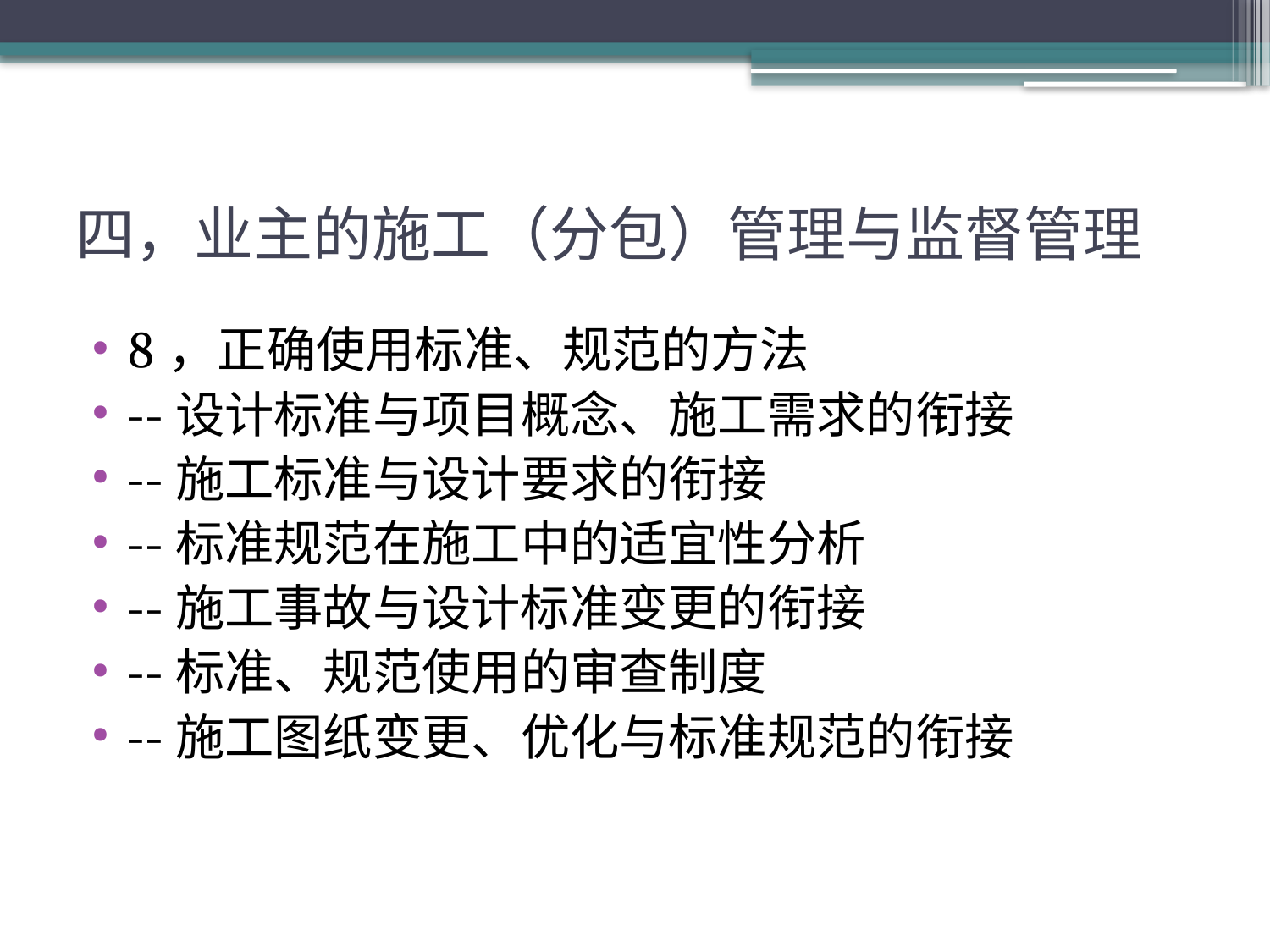

# 四，业主的施工（分包）管理与监督管理
8，正确使用标准、规范的方法
--设计标准与项目概念、施工需求的衔接
--施工标准与设计要求的衔接
--标准规范在施工中的适宜性分析
--施工事故与设计标准变更的衔接
--标准、规范使用的审查制度
--施工图纸变更、优化与标准规范的衔接